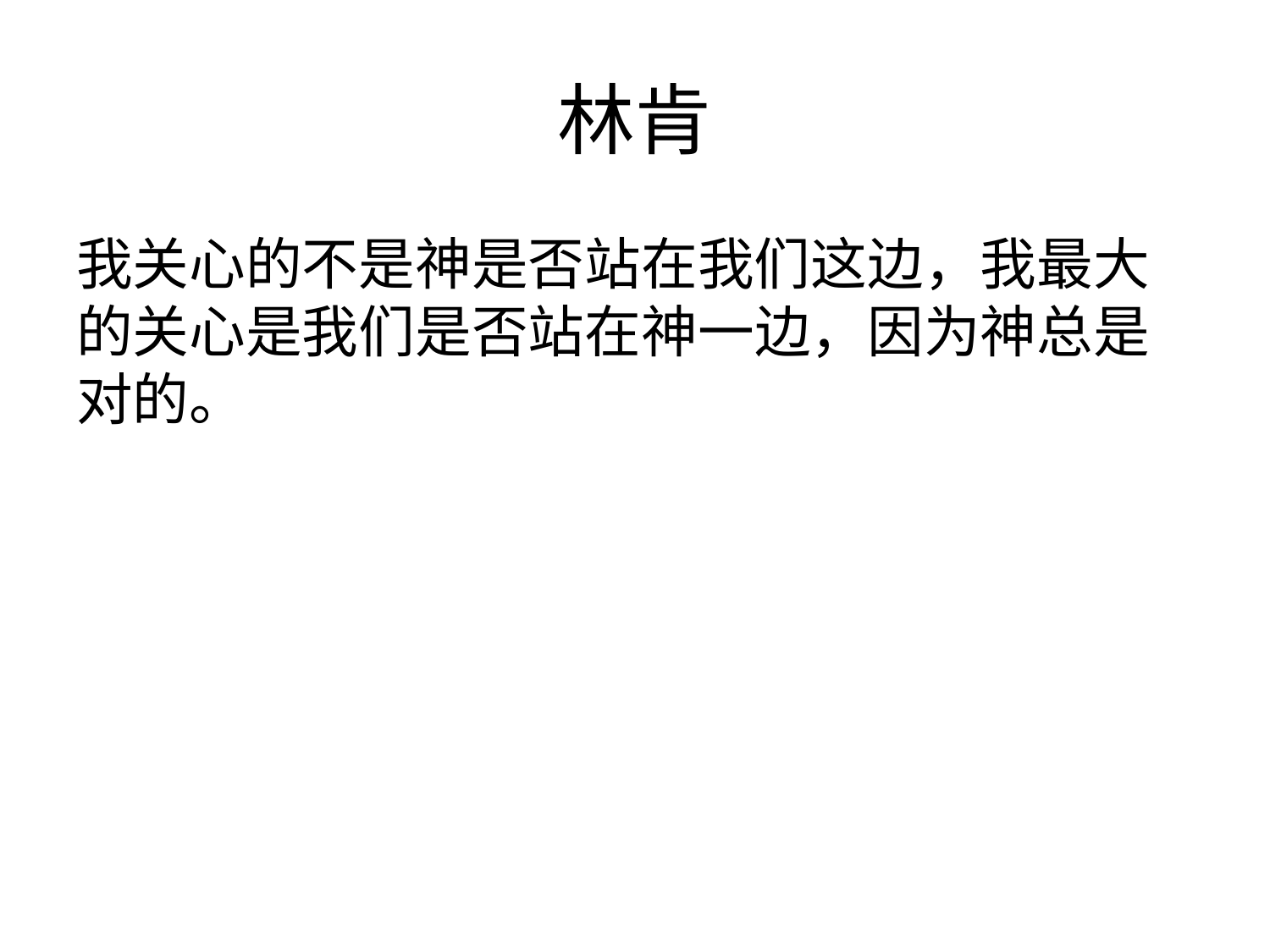

# 林肯
我关心的不是神是否站在我们这边，我最大的关心是我们是否站在神一边，因为神总是对的。